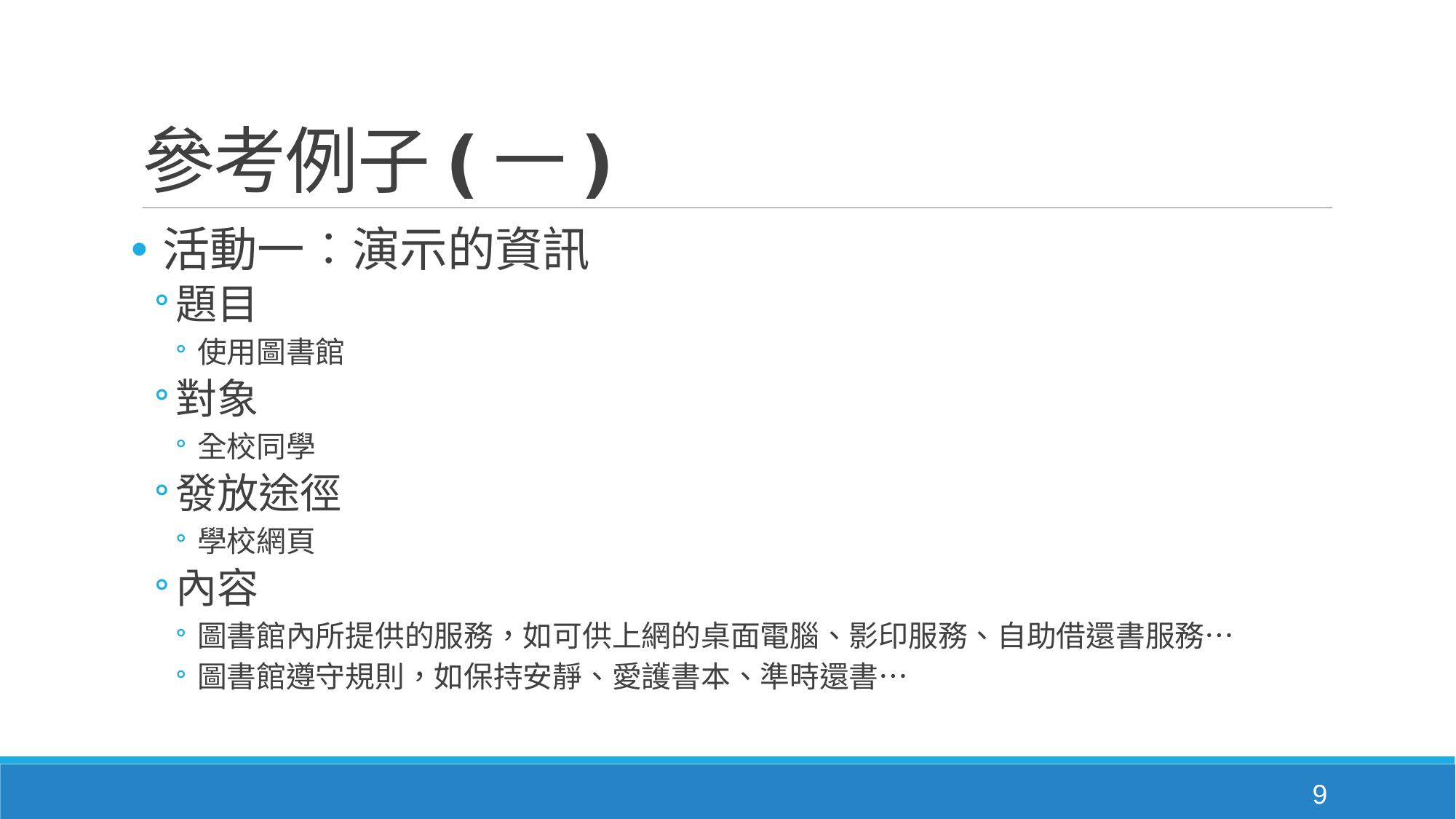

# 參考例子(一)
活動一︰演示的資訊
題目
使用圖書館
對象
全校同學
發放途徑
學校網頁
內容
圖書館內所提供的服務，如可供上網的桌面電腦、影印服務、自助借還書服務…
圖書館遵守規則，如保持安靜、愛護書本、準時還書…
9